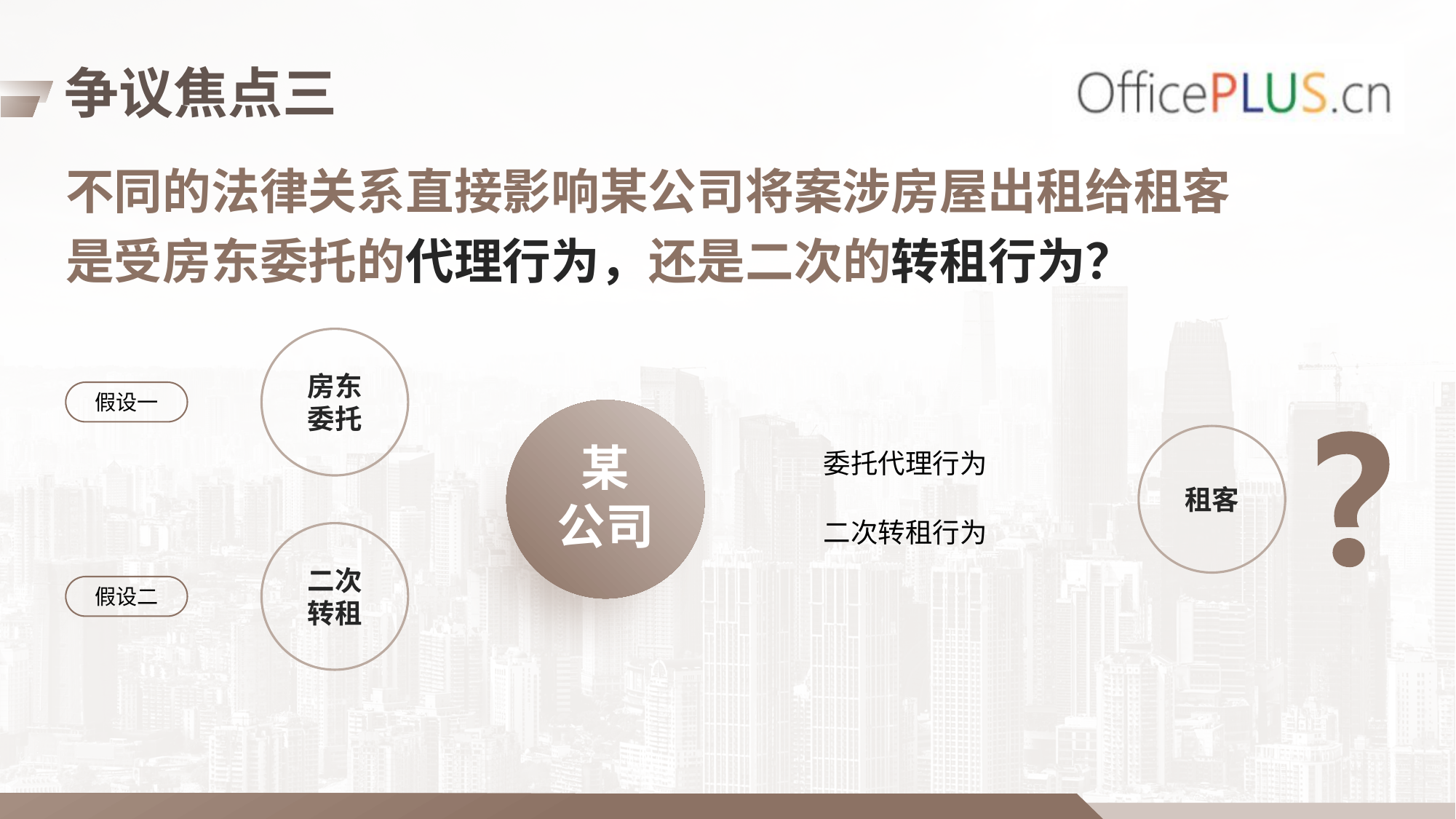

争议焦点三
不同的法律关系直接影响某公司将案涉房屋出租给租客
是受房东委托的代理行为，还是二次的转租行为？

房东
委托

假设一

某
公司
委托代理行为
租客
二次转租行为

二次
转租

假设二